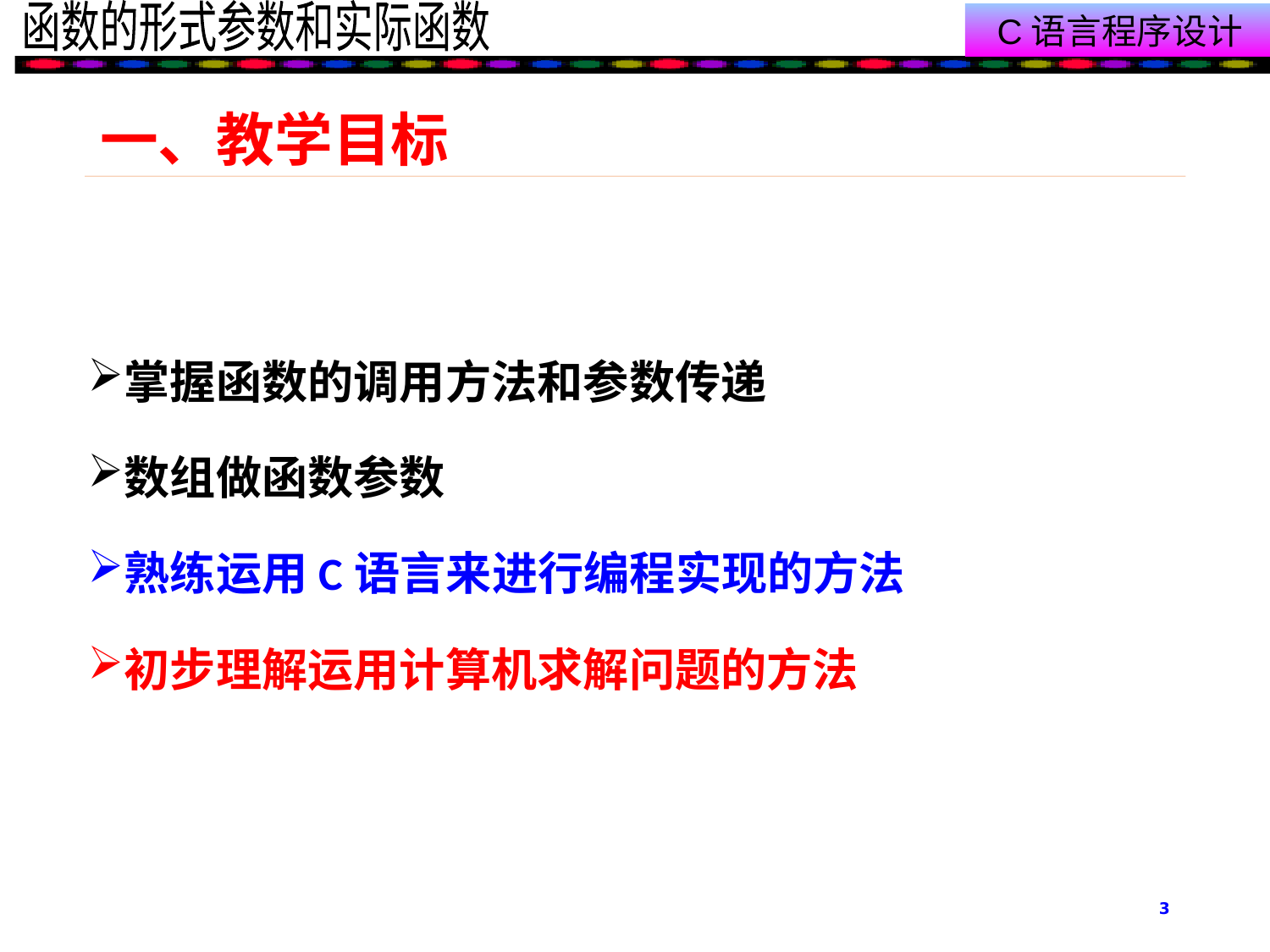

# 一、教学目标

掌握函数的调用方法和参数传递
数组做函数参数
熟练运用C语言来进行编程实现的方法
初步理解运用计算机求解问题的方法

3